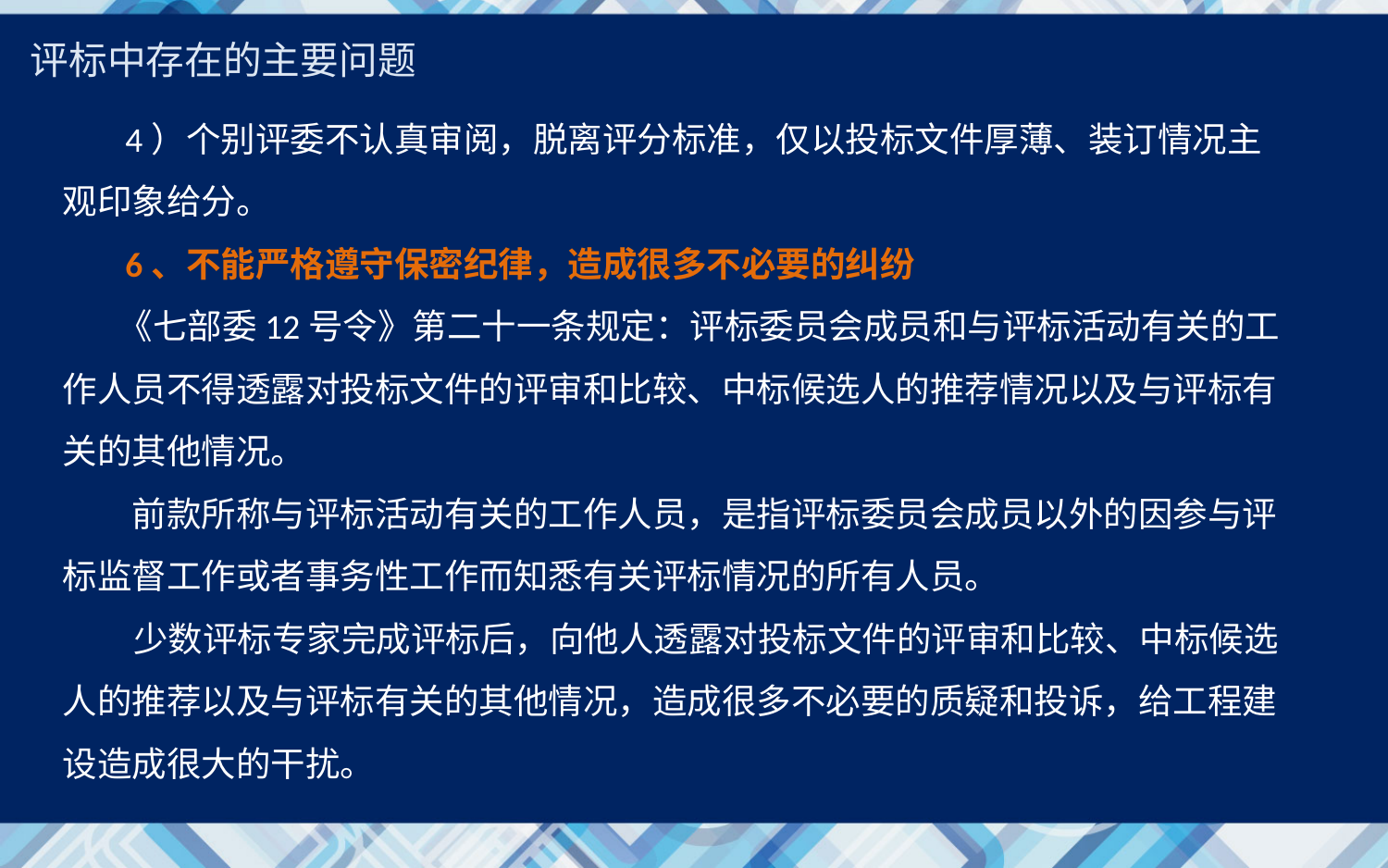

评标中存在的主要问题
        4）个别评委不认真审阅，脱离评分标准，仅以投标文件厚薄、装订情况主观印象给分。
        6、不能严格遵守保密纪律，造成很多不必要的纠纷
      《七部委12号令》第二十一条规定：评标委员会成员和与评标活动有关的工作人员不得透露对投标文件的评审和比较、中标候选人的推荐情况以及与评标有关的其他情况。
　　前款所称与评标活动有关的工作人员，是指评标委员会成员以外的因参与评标监督工作或者事务性工作而知悉有关评标情况的所有人员。
        少数评标专家完成评标后，向他人透露对投标文件的评审和比较、中标候选人的推荐以及与评标有关的其他情况，造成很多不必要的质疑和投诉，给工程建设造成很大的干扰。